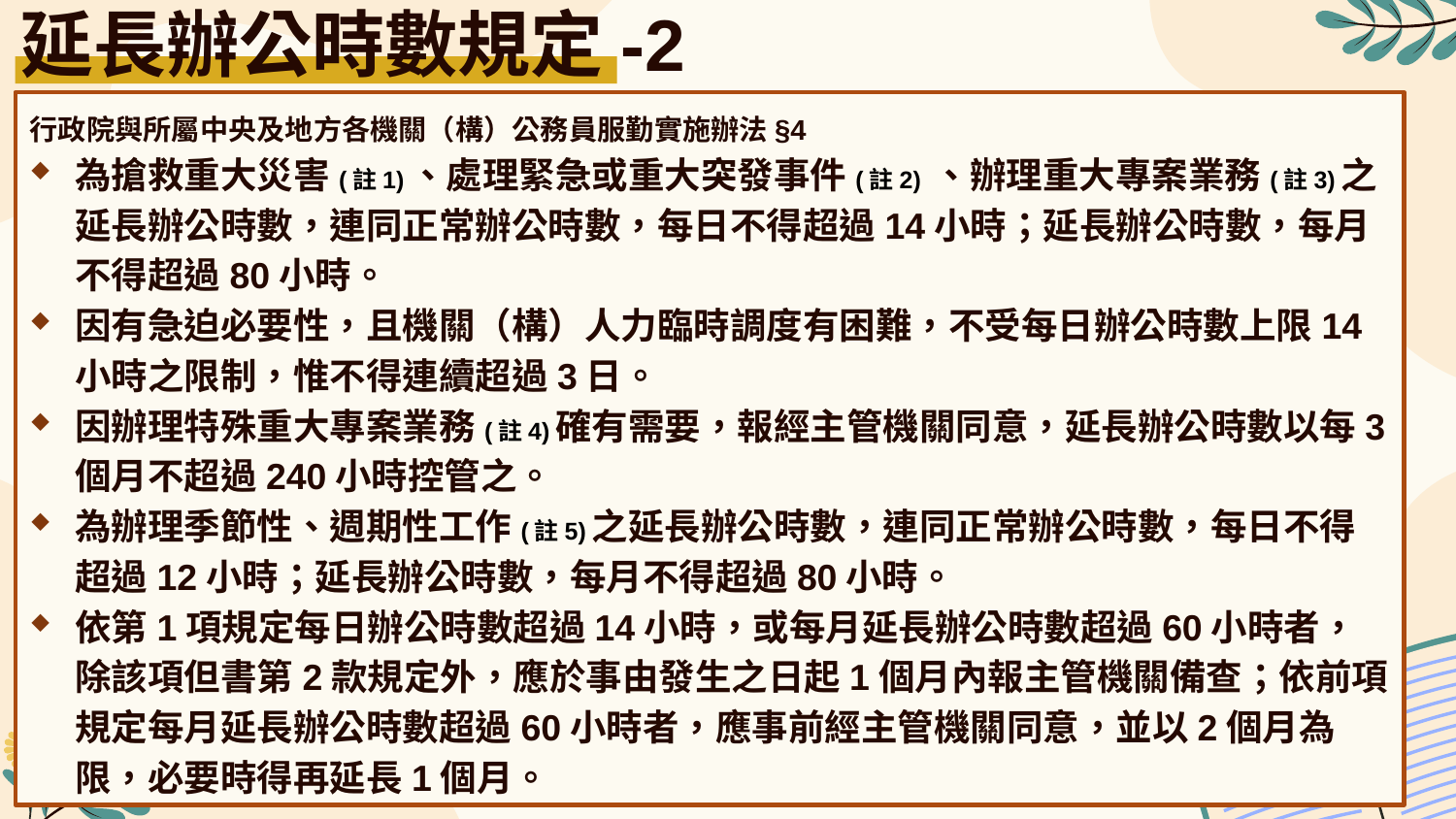

# 延長辦公時數規定-2

行政院與所屬中央及地方各機關（構）公務員服勤實施辦法§4
為搶救重大災害(註1)、處理緊急或重大突發事件(註2) 、辦理重大專案業務(註3)之延長辦公時數，連同正常辦公時數，每日不得超過14小時；延長辦公時數，每月不得超過80小時。
因有急迫必要性，且機關（構）人力臨時調度有困難，不受每日辦公時數上限14小時之限制，惟不得連續超過3日。
因辦理特殊重大專案業務(註4)確有需要，報經主管機關同意，延長辦公時數以每3個月不超過240小時控管之。
為辦理季節性、週期性工作(註5)之延長辦公時數，連同正常辦公時數，每日不得超過12小時；延長辦公時數，每月不得超過80小時。
依第1項規定每日辦公時數超過14小時，或每月延長辦公時數超過60小時者，除該項但書第2款規定外，應於事由發生之日起1個月內報主管機關備查；依前項規定每月延長辦公時數超過60小時者，應事前經主管機關同意，並以2個月為限，必要時得再延長1個月。